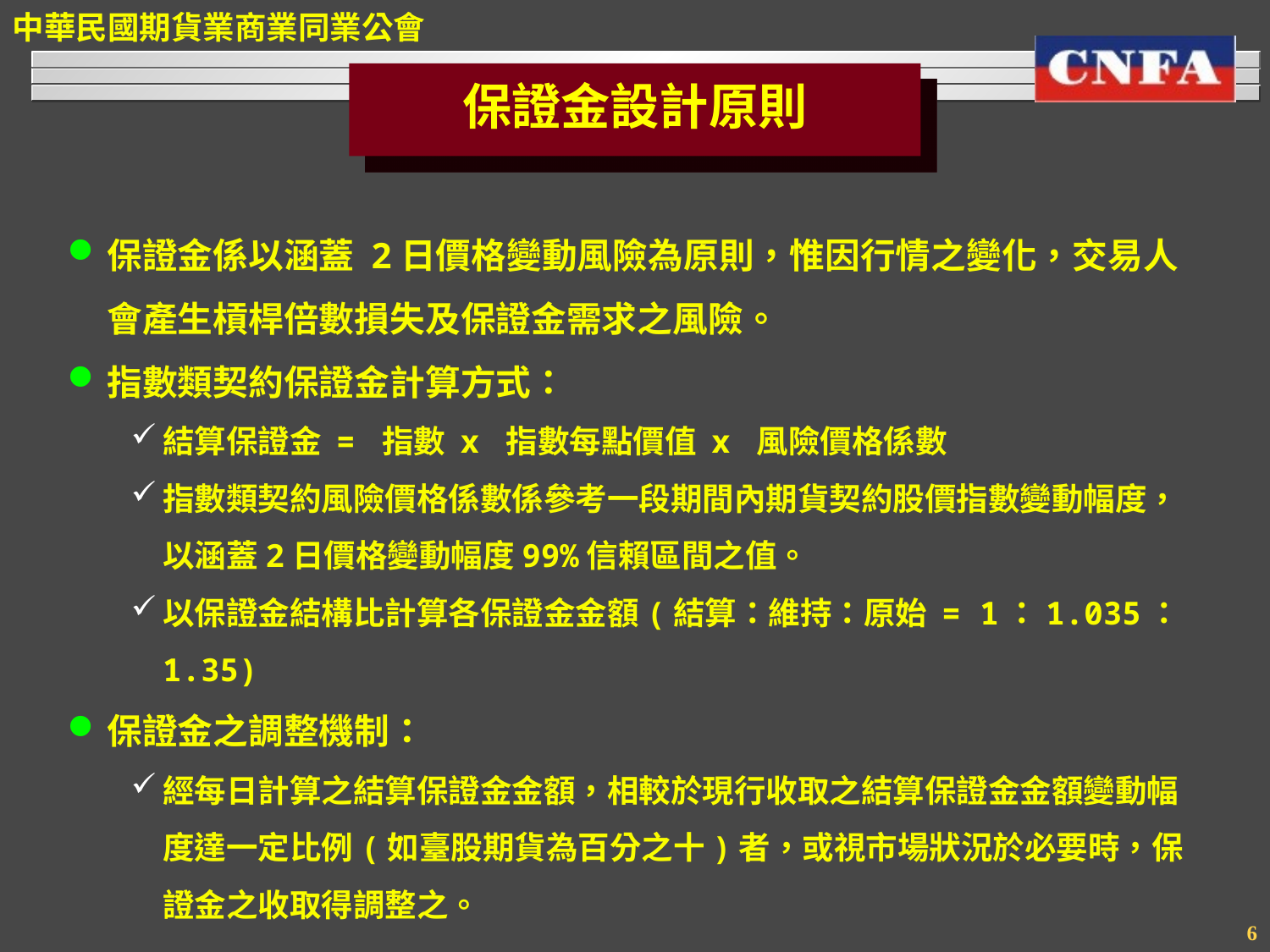

保證金設計原則
保證金係以涵蓋 2日價格變動風險為原則，惟因行情之變化，交易人會產生槓桿倍數損失及保證金需求之風險。
指數類契約保證金計算方式：
結算保證金 = 指數 x 指數每點價值 x 風險價格係數
指數類契約風險價格係數係參考一段期間內期貨契約股價指數變動幅度，以涵蓋2日價格變動幅度99%信賴區間之值。
以保證金結構比計算各保證金金額(結算：維持：原始 = 1：1.035：1.35)
保證金之調整機制：
經每日計算之結算保證金金額，相較於現行收取之結算保證金金額變動幅度達一定比例(如臺股期貨為百分之十)者，或視市場狀況於必要時，保證金之收取得調整之。